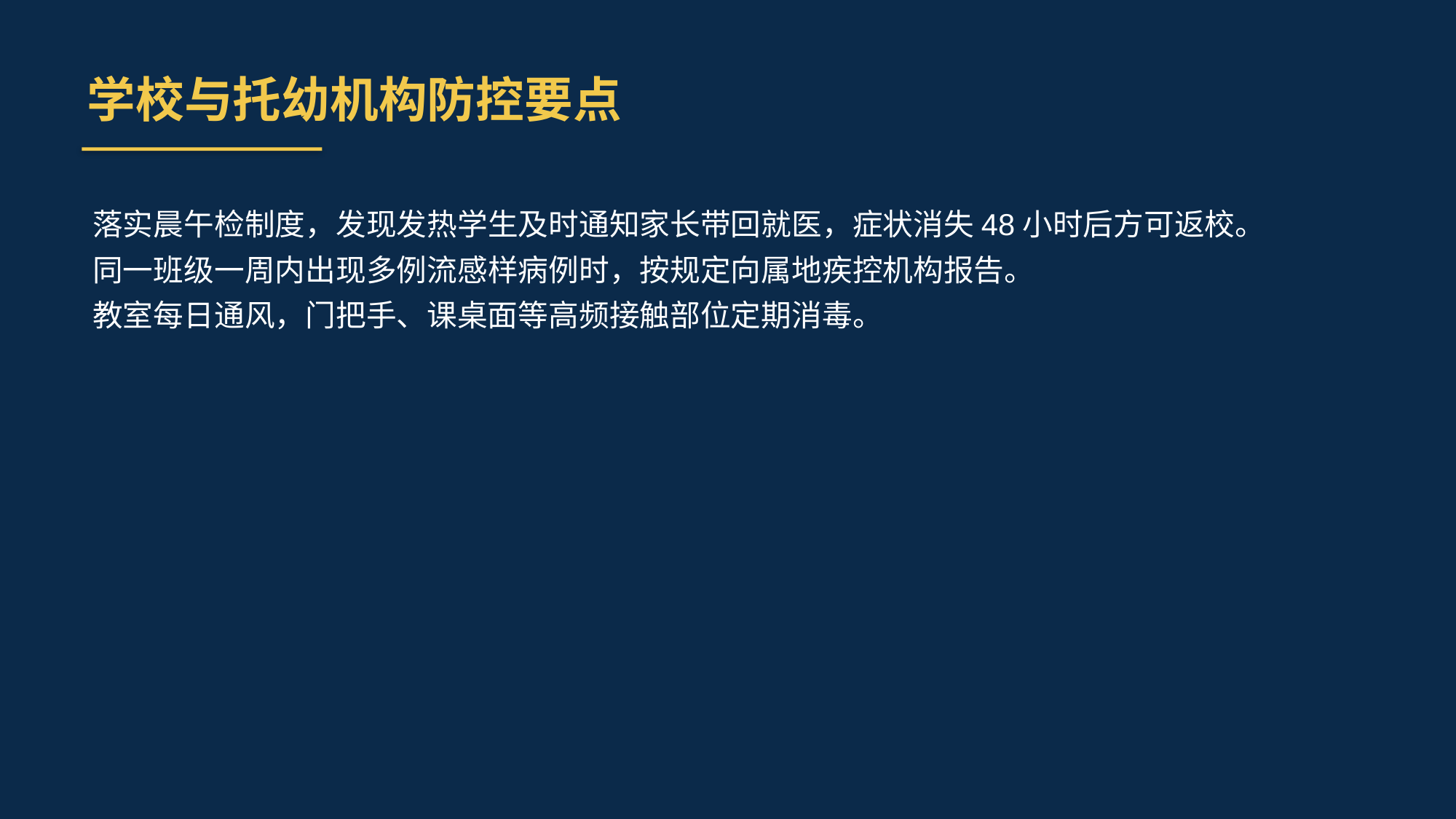

学校与托幼机构防控要点

落实晨午检制度，发现发热学生及时通知家长带回就医，症状消失48小时后方可返校。
同一班级一周内出现多例流感样病例时，按规定向属地疾控机构报告。
教室每日通风，门把手、课桌面等高频接触部位定期消毒。